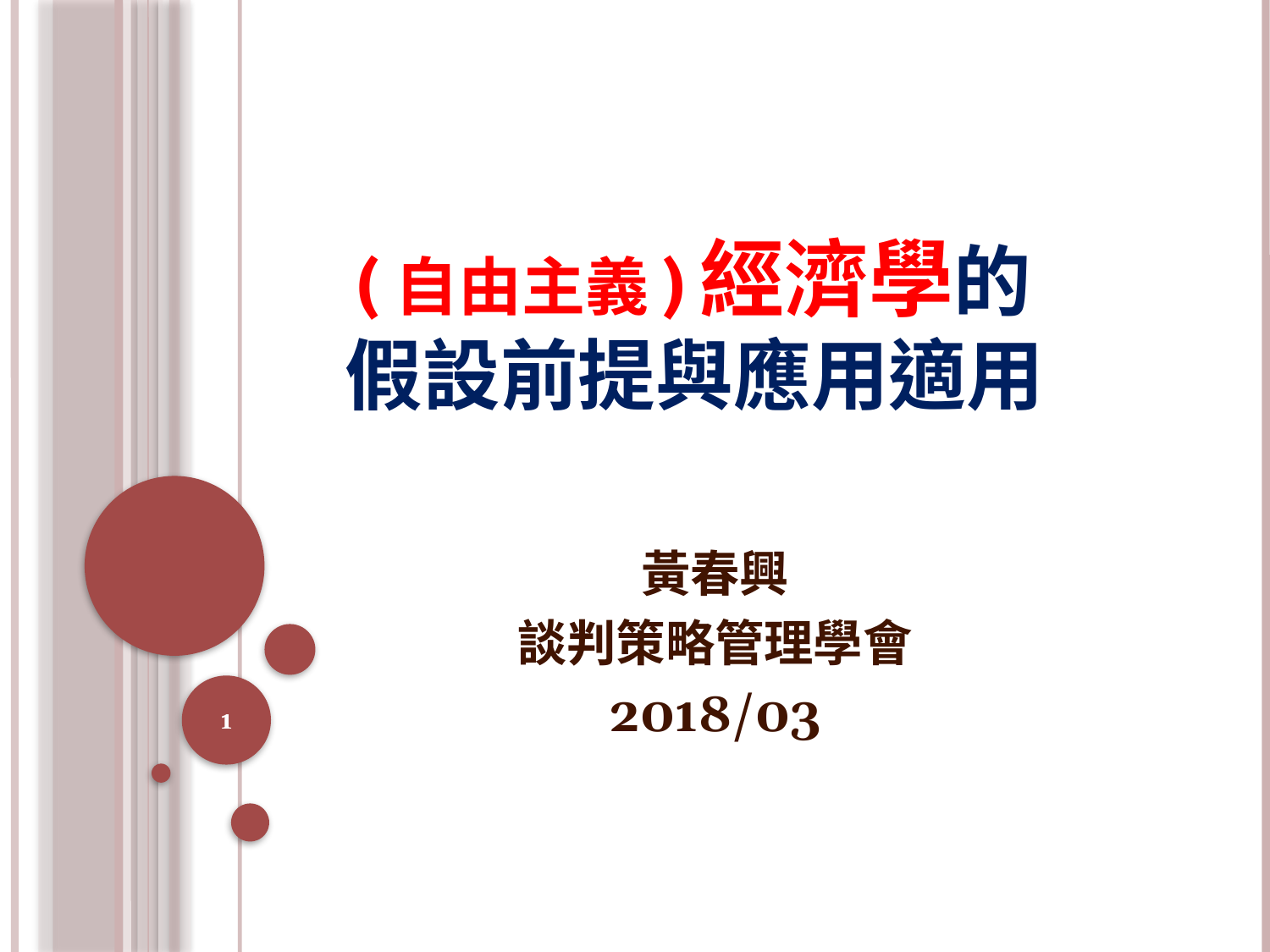

# (自由主義)經濟學的 假設前提與應用適用
黃春興
談判策略管理學會
2018/03
1